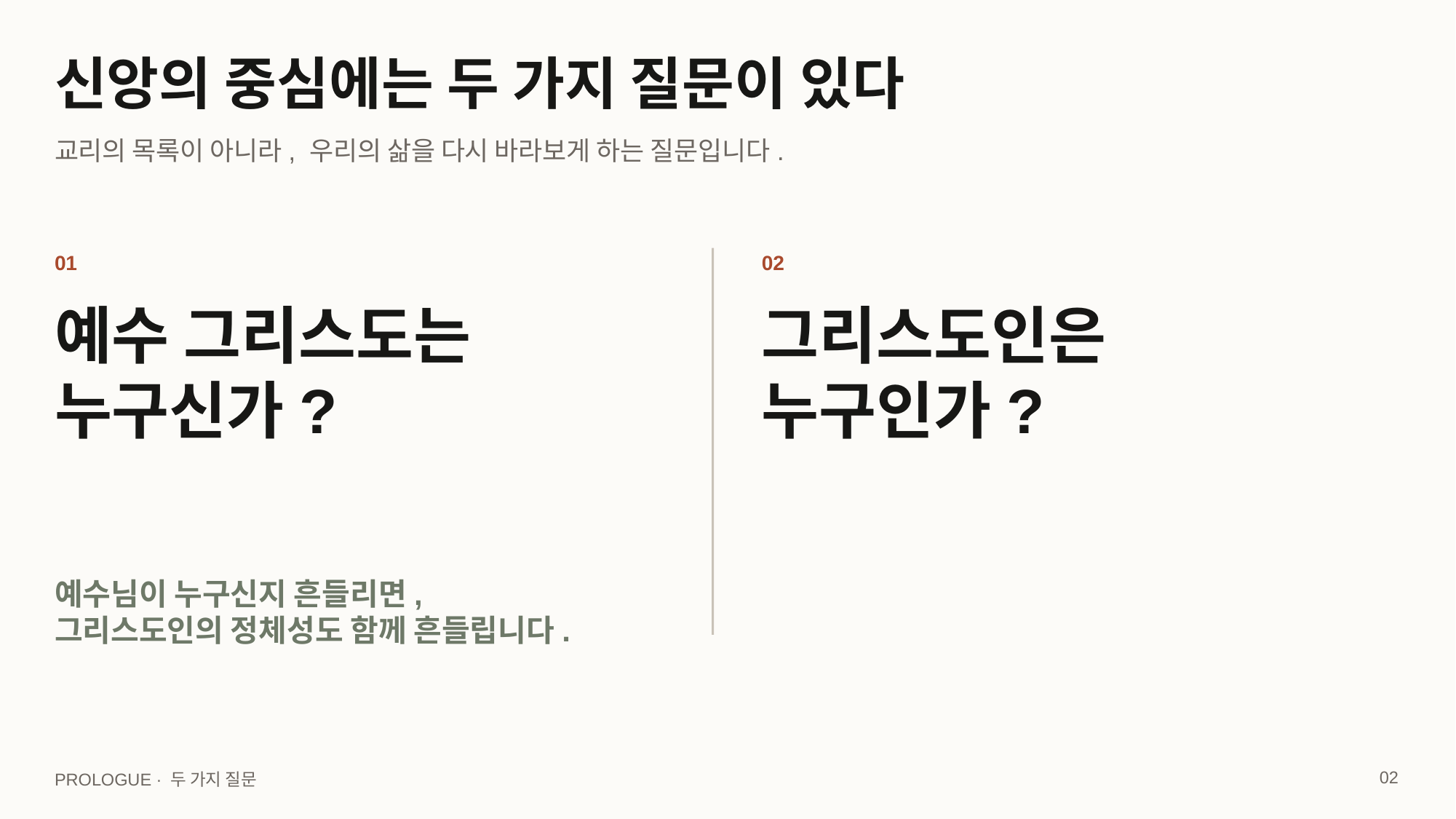

신앙의 중심에는 두 가지 질문이 있다
교리의 목록이 아니라, 우리의 삶을 다시 바라보게 하는 질문입니다.

01
02
예수 그리스도는
누구신가?
그리스도인은
누구인가?
예수님이 누구신지 흔들리면,
그리스도인의 정체성도 함께 흔들립니다.
02
PROLOGUE · 두 가지 질문